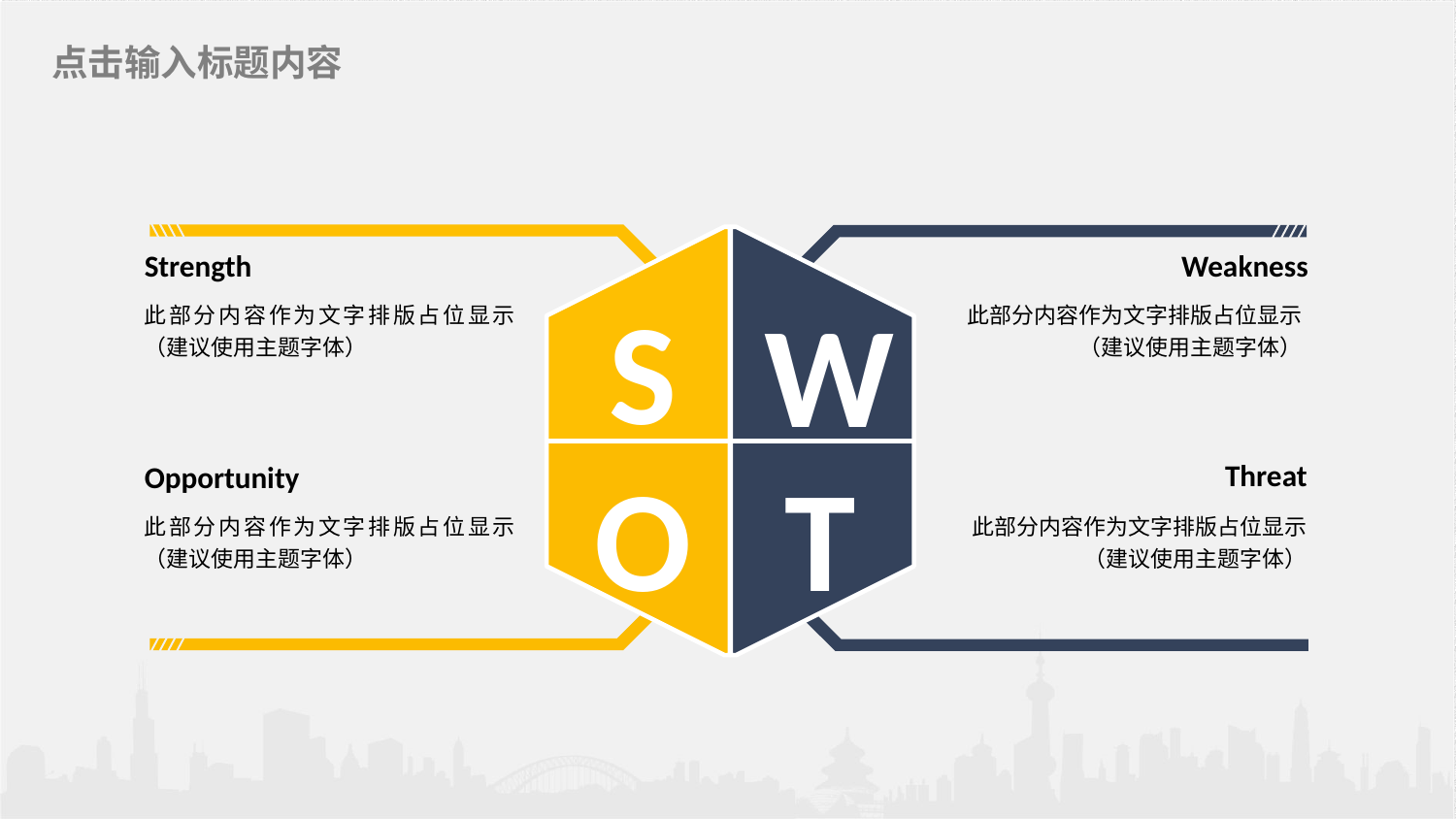

点击输入标题内容

S
W

O
T

Strength
Weakness
此部分内容作为文字排版占位显示（建议使用主题字体）
此部分内容作为文字排版占位显示（建议使用主题字体）

Threat
Opportunity
此部分内容作为文字排版占位显示（建议使用主题字体）
此部分内容作为文字排版占位显示（建议使用主题字体）